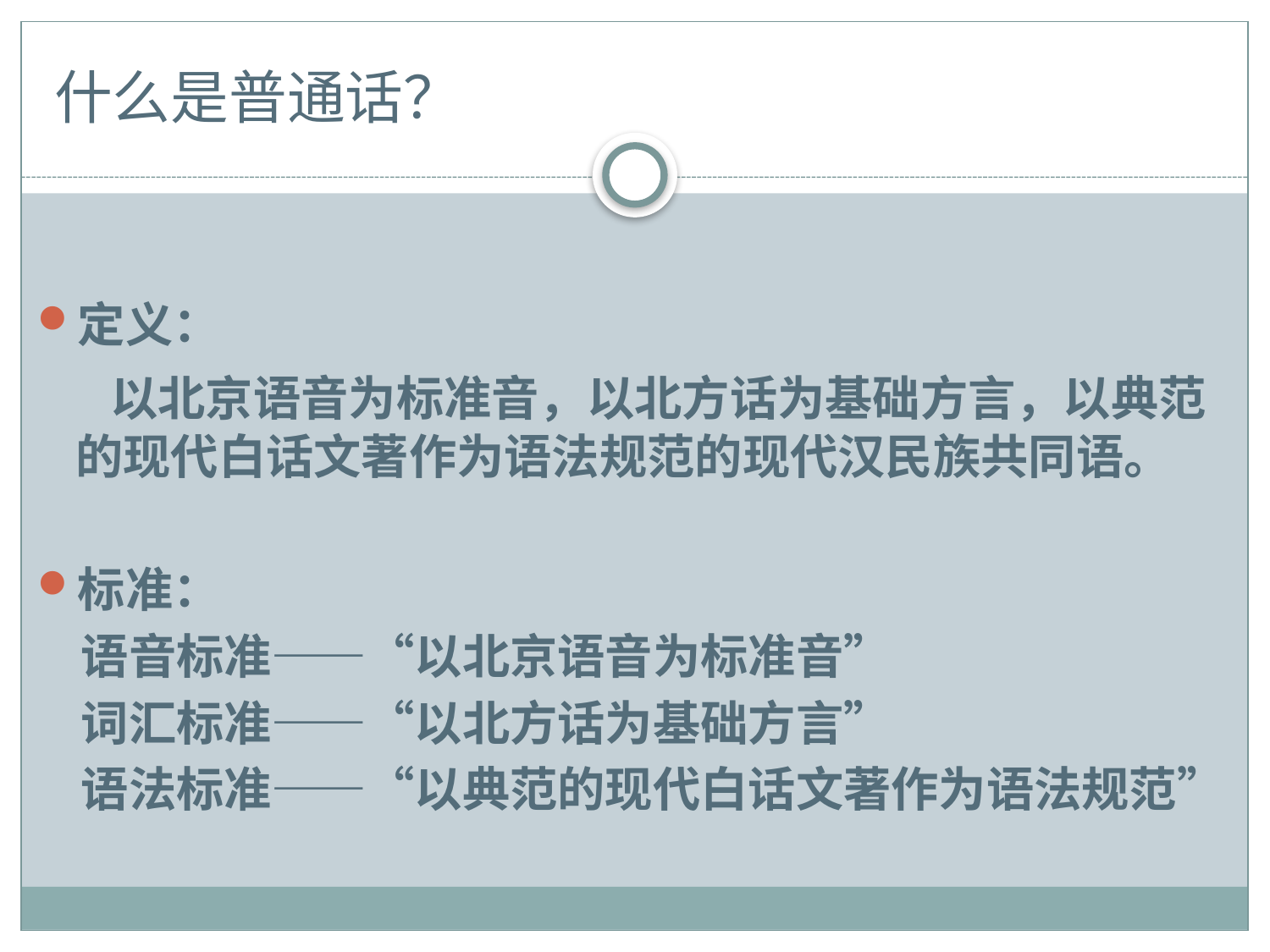

# 什么是普通话？

定义：
     以北京语音为标准音，以北方话为基础方言，以典范的现代白话文著作为语法规范的现代汉民族共同语。

标准：
   语音标准——“以北京语音为标准音”
   词汇标准——“以北方话为基础方言”
   语法标准——“以典范的现代白话文著作为语法规范”